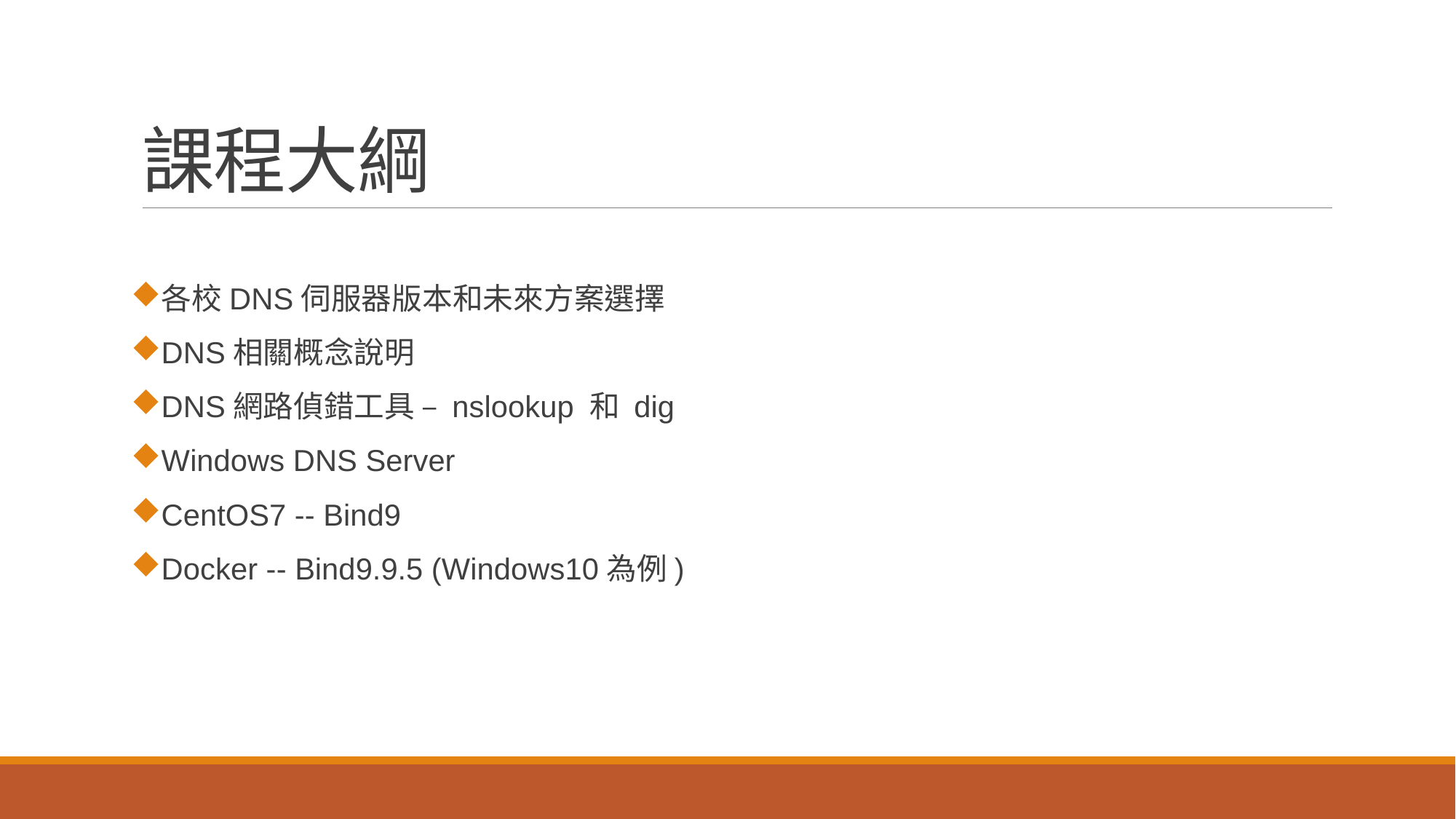

# 課程大綱

各校DNS伺服器版本和未來方案選擇
DNS相關概念說明
DNS網路偵錯工具 – nslookup 和 dig
Windows DNS Server
CentOS7 -- Bind9
Docker -- Bind9.9.5 (Windows10為例)